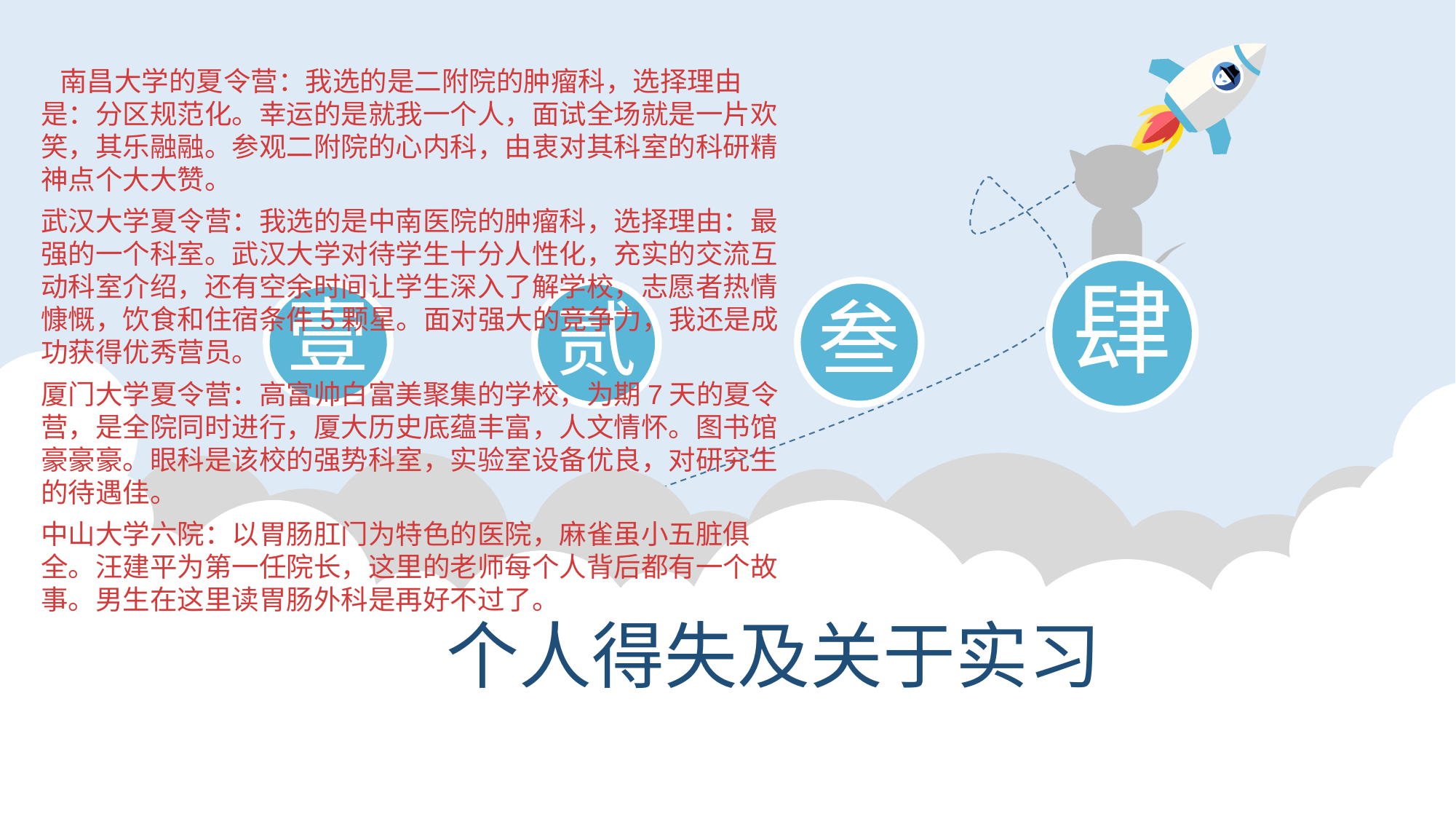

南昌大学的夏令营：我选的是二附院的肿瘤科，选择理由是：分区规范化。幸运的是就我一个人，面试全场就是一片欢笑，其乐融融。参观二附院的心内科，由衷对其科室的科研精神点个大大赞。
武汉大学夏令营：我选的是中南医院的肿瘤科，选择理由：最强的一个科室。武汉大学对待学生十分人性化，充实的交流互动科室介绍，还有空余时间让学生深入了解学校，志愿者热情慷慨，饮食和住宿条件5颗星。面对强大的竞争力，我还是成功获得优秀营员。
厦门大学夏令营：高富帅白富美聚集的学校，为期7天的夏令营，是全院同时进行，厦大历史底蕴丰富，人文情怀。图书馆豪豪豪。眼科是该校的强势科室，实验室设备优良，对研究生的待遇佳。
中山大学六院：以胃肠肛门为特色的医院，麻雀虽小五脏俱全。汪建平为第一任院长，这里的老师每个人背后都有一个故事。男生在这里读胃肠外科是再好不过了。

肆
壹

叁

贰

个人得失及关于实习